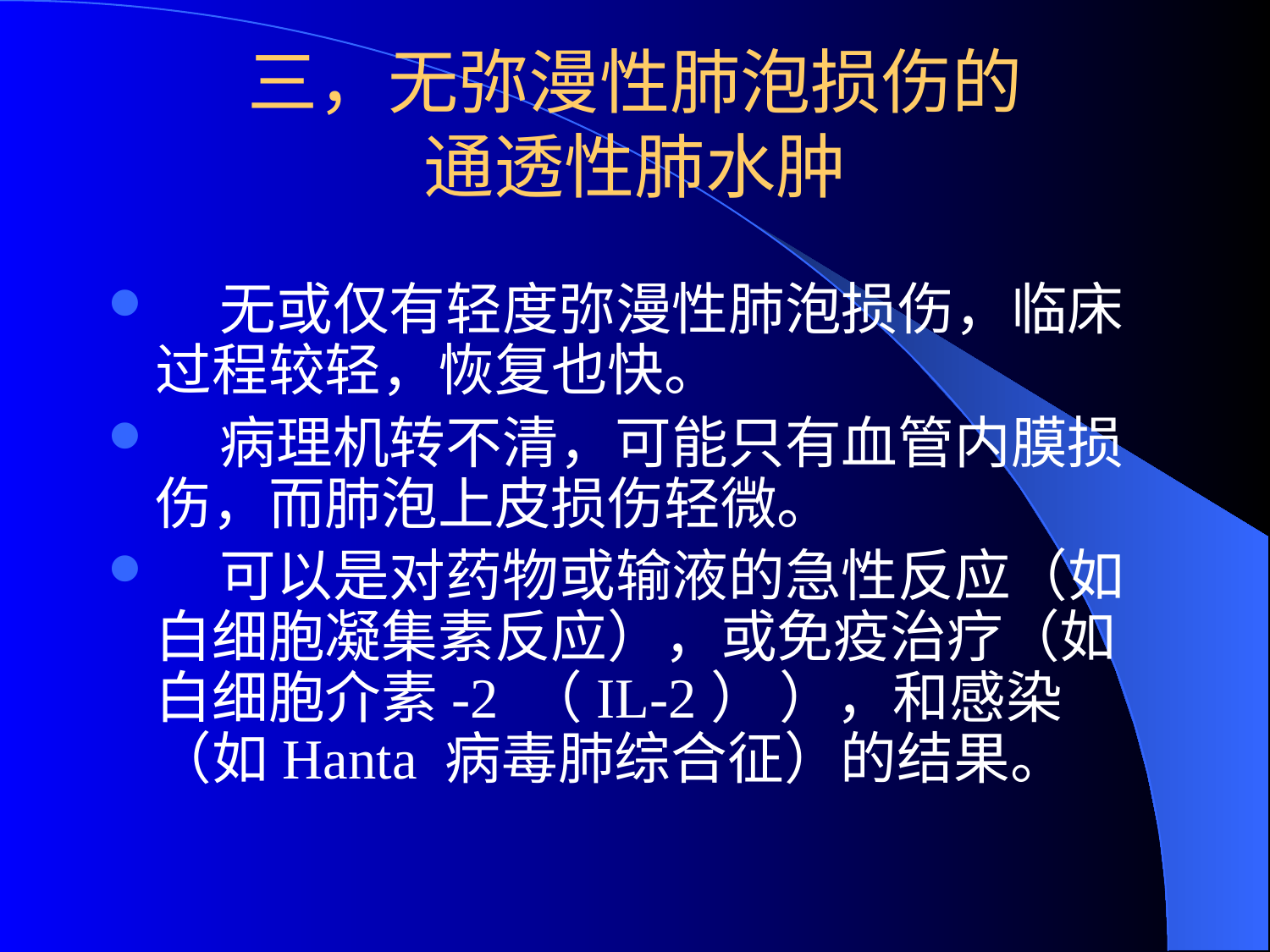

# 三，无弥漫性肺泡损伤的 通透性肺水肿
    无或仅有轻度弥漫性肺泡损伤，临床过程较轻，恢复也快。
    病理机转不清，可能只有血管内膜损伤，而肺泡上皮损伤轻微。
    可以是对药物或输液的急性反应（如白细胞凝集素反应），或免疫治疗（如白细胞介素-2 （IL-2） ），和感染（如Hanta 病毒肺综合征）的结果。